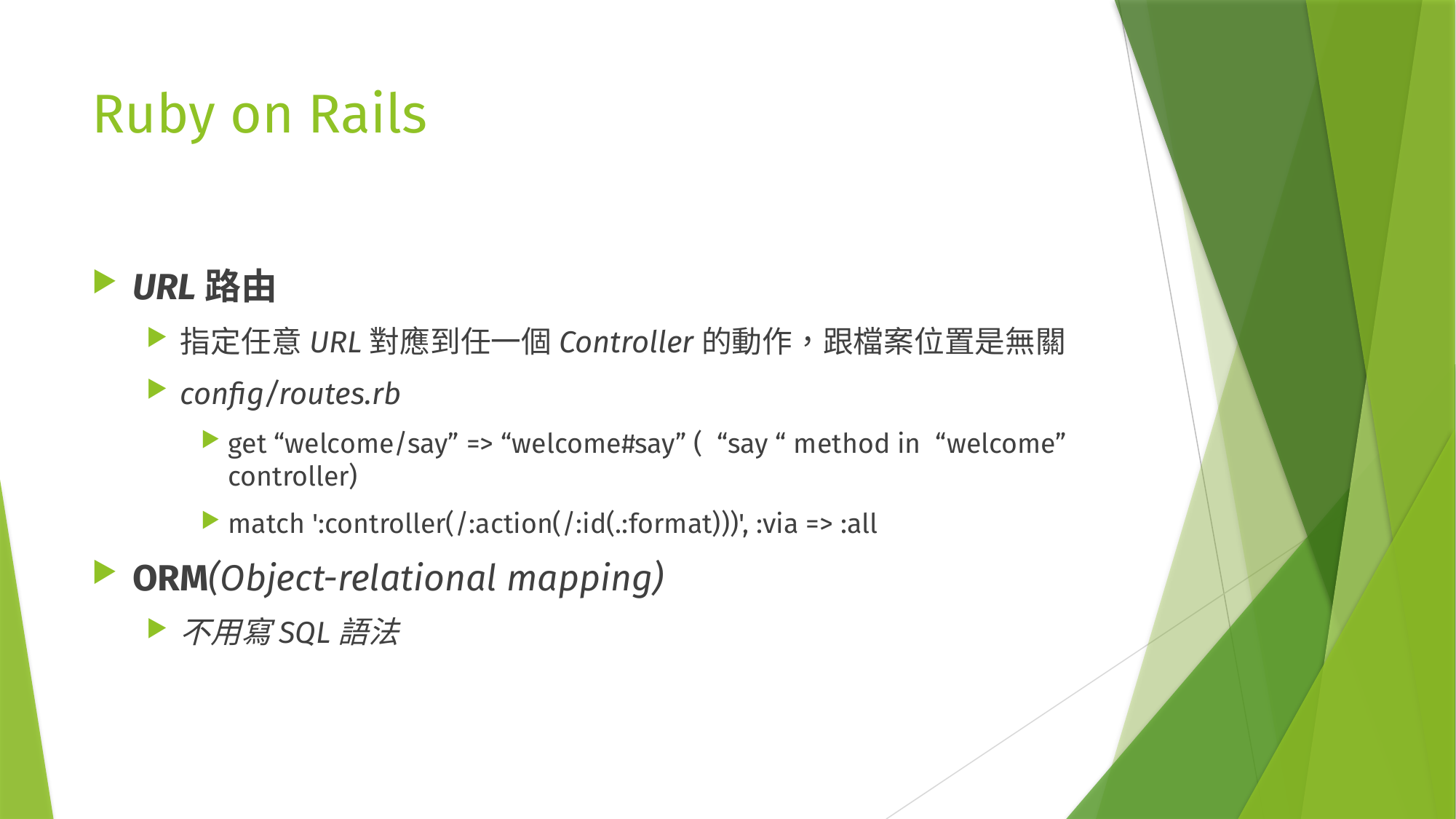

# Ruby on Rails
URL路由
指定任意URL對應到任一個Controller的動作，跟檔案位置是無關
config/routes.rb
get “welcome/say” => “welcome#say” (  “say “ method in  “welcome” controller)
match ':controller(/:action(/:id(.:format)))', :via => :all
ORM(Object-relational mapping)
不用寫SQL語法